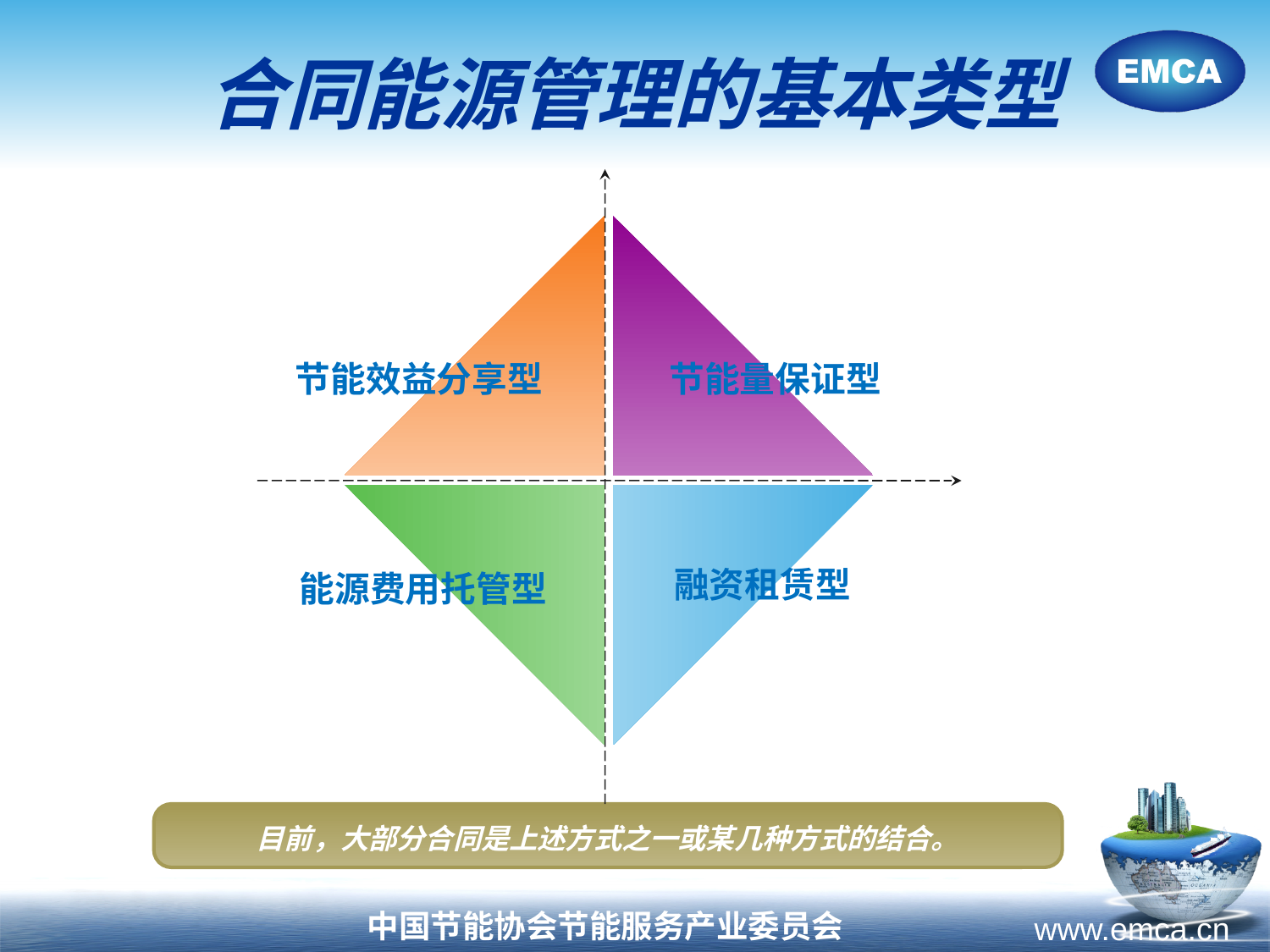

# 合同能源管理的基本类型

节能效益分享型
节能量保证型

融资租赁型
能源费用托管型

目前，大部分合同是上述方式之一或某几种方式的结合。